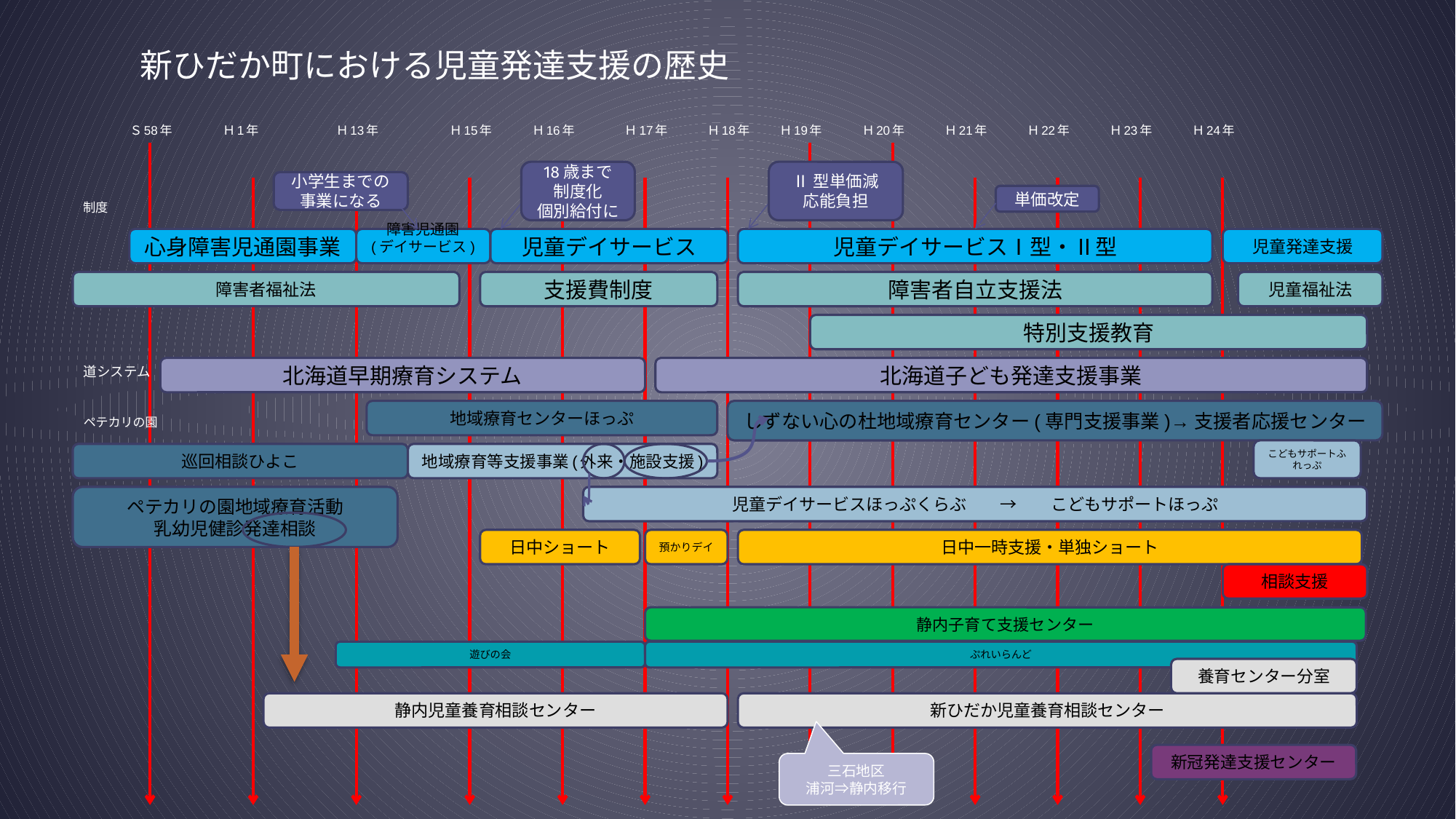

新ひだか町における児童発達支援の歴史
Ｓ58年
Ｈ1年
Ｈ13年
Ｈ15年
Ｈ16年
Ｈ17年
Ｈ18年
Ｈ19年
Ｈ20年
Ｈ21年
Ｈ22年
Ｈ23年
Ｈ24年
18歳まで
制度化
個別給付に
Ⅱ型単価減
応能負担
小学生までの事業になる
単価改定
制度
心身障害児通園事業
障害児通園
(デイサービス)

児童デイサービス
児童デイサービスⅠ型・Ⅱ型
児童発達支援
障害者福祉法
支援費制度
障害者自立支援法
児童福祉法
特別支援教育
道システム
北海道早期療育システム
北海道子ども発達支援事業
地域療育センターほっぷ
しずない心の杜地域療育センター(専門支援事業)→支援者応援センター
ペテカリの園
こどもサポートふれっぷ
巡回相談ひよこ
地域療育等支援事業(外来・施設支援)

ペテカリの園地域療育活動
乳幼児健診発達相談
児童デイサービスほっぷくらぶ　　→　　こどもサポートほっぷ

日中ショート
預かりデイ
日中一時支援・単独ショート
相談支援
静内子育て支援センター
遊びの会
ぷれいらんど
養育センター分室
静内児童養育相談センター
新ひだか児童養育相談センター
新冠発達支援センター
三石地区
浦河⇒静内移行